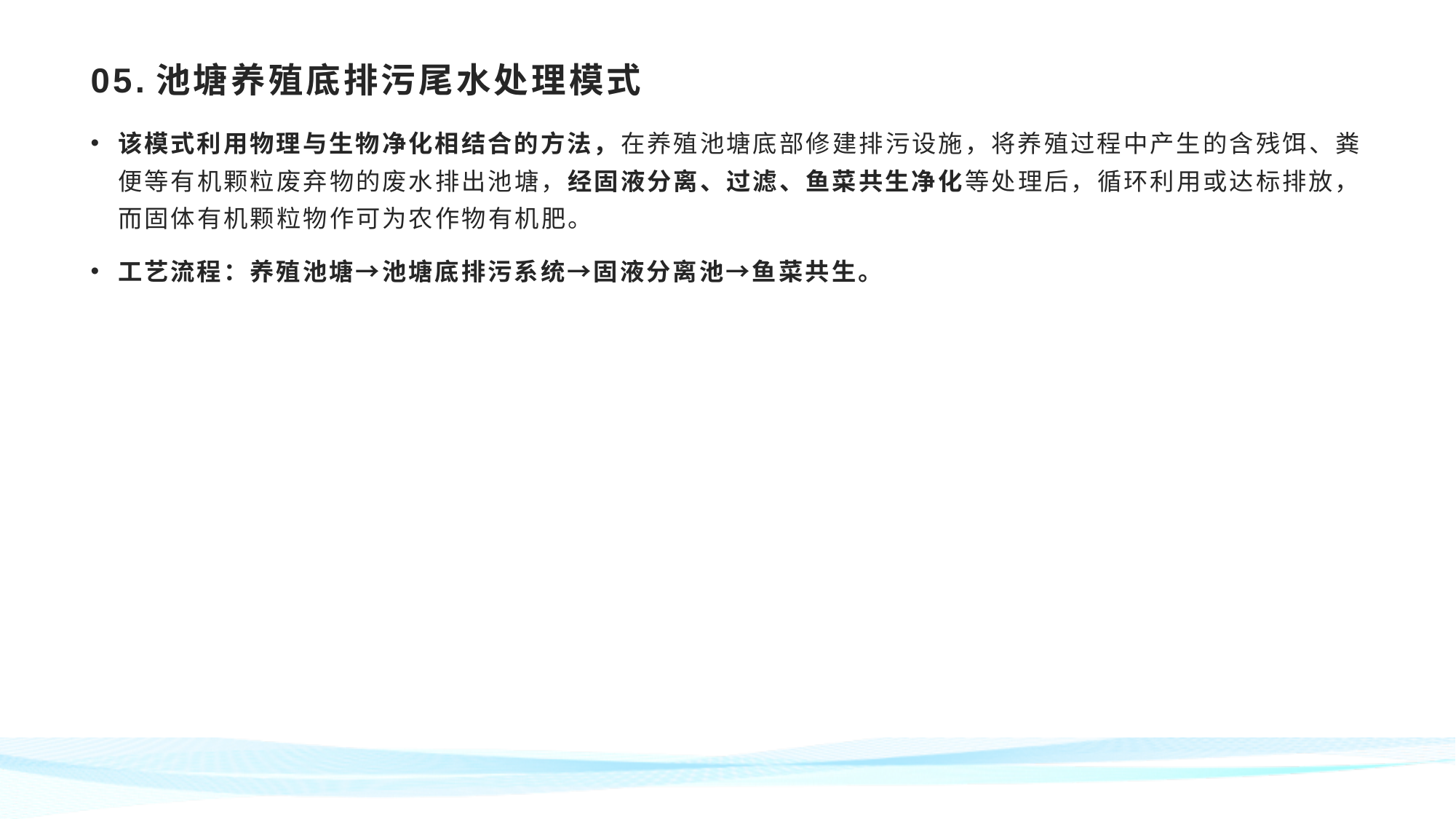

# 05.池塘养殖底排污尾水处理模式
该模式利用物理与生物净化相结合的方法，在养殖池塘底部修建排污设施，将养殖过程中产生的含残饵、粪便等有机颗粒废弃物的废水排出池塘，经固液分离、过滤、鱼菜共生净化等处理后，循环利用或达标排放，而固体有机颗粒物作可为农作物有机肥。
工艺流程：养殖池塘→池塘底排污系统→固液分离池→鱼菜共生。

12